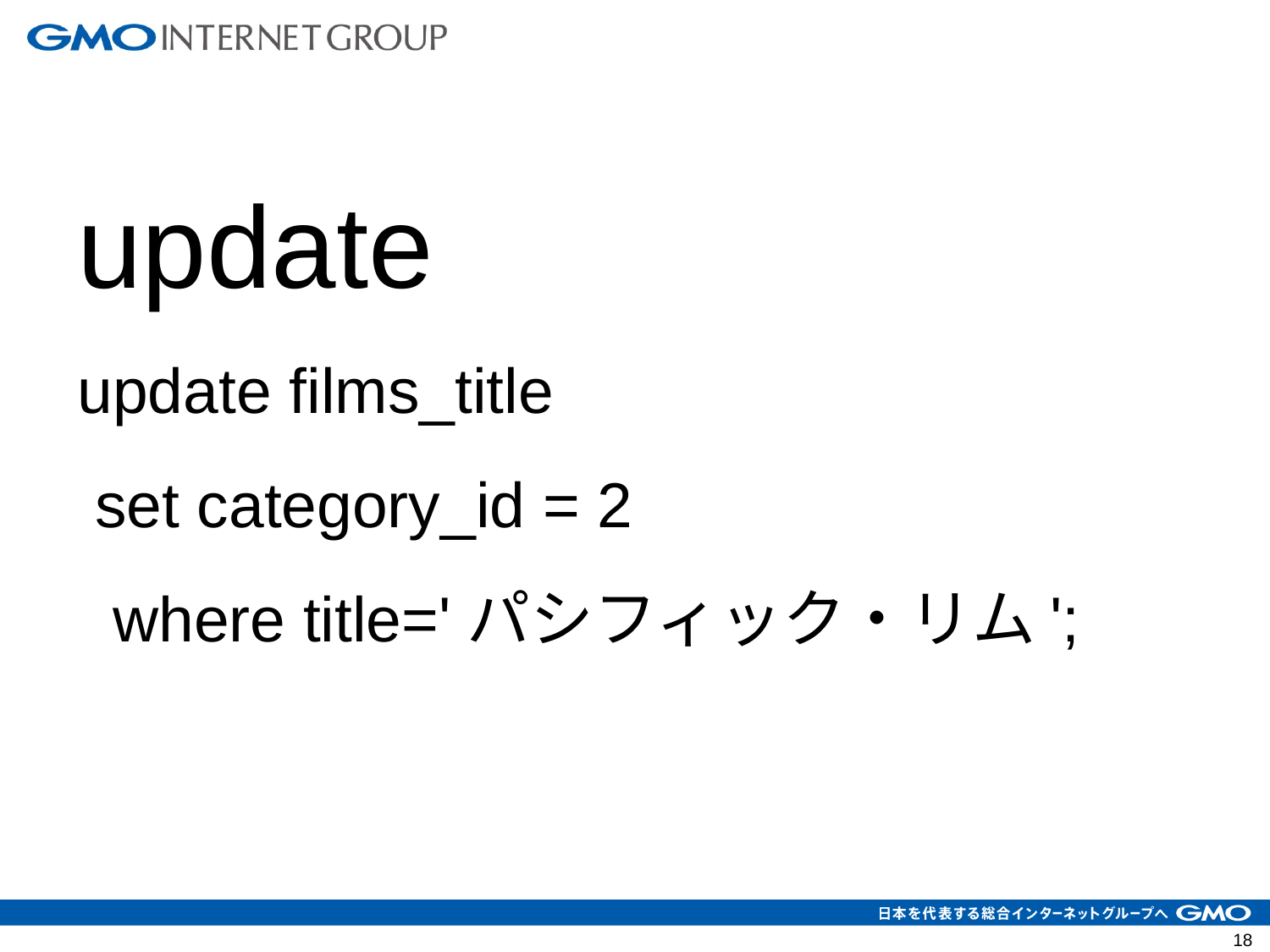

update
update films_title
 set category_id = 2
  where title='パシフィック・リム';